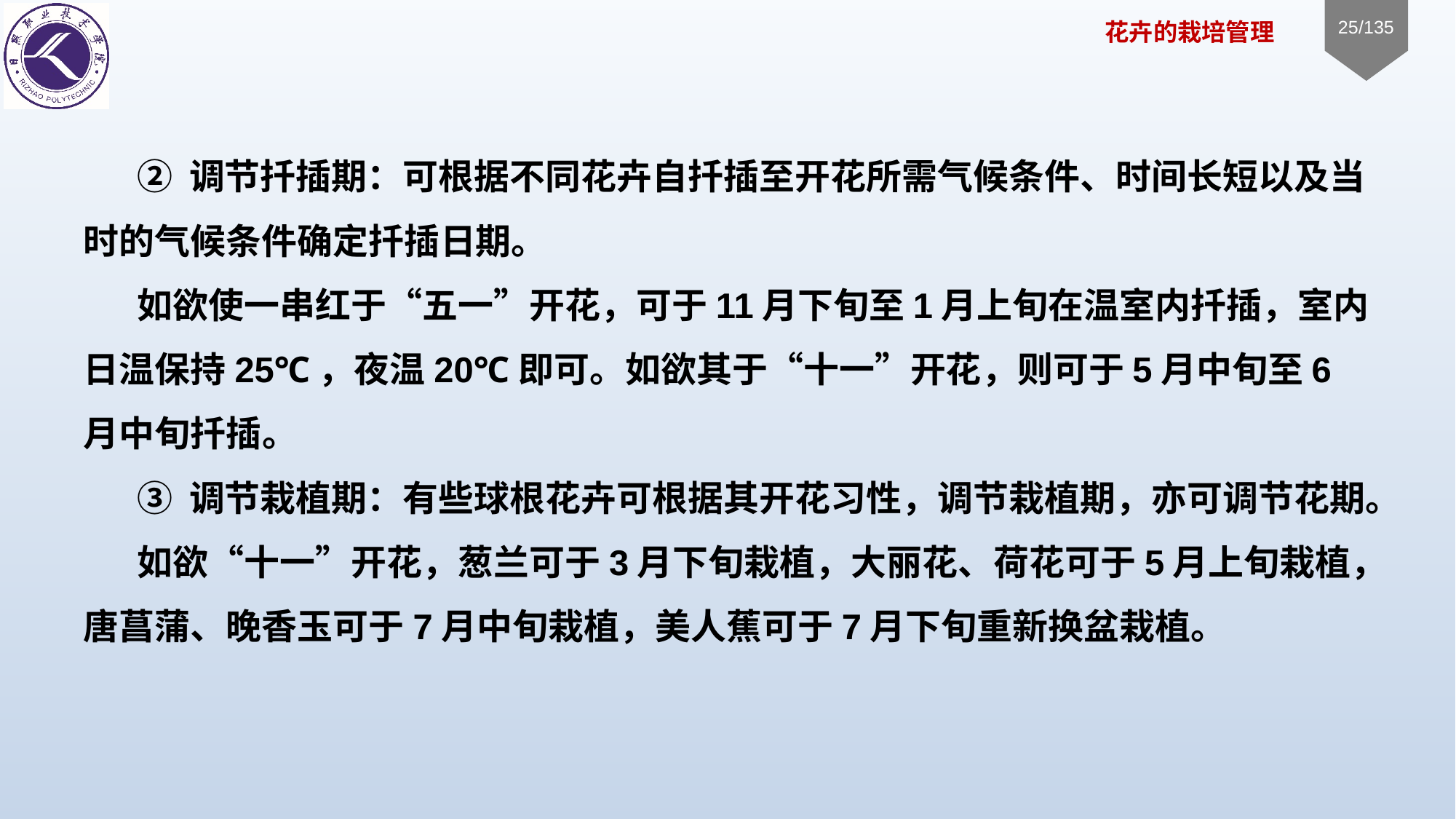

② 调节扦插期：可根据不同花卉自扦插至开花所需气候条件、时间长短以及当时的气候条件确定扦插日期。
如欲使一串红于“五一”开花，可于11月下旬至1月上旬在温室内扦插，室内日温保持25℃，夜温20℃即可。如欲其于“十一”开花，则可于5月中旬至6月中旬扦插。
③ 调节栽植期：有些球根花卉可根据其开花习性，调节栽植期，亦可调节花期。
如欲“十一”开花，葱兰可于3月下旬栽植，大丽花、荷花可于5月上旬栽植，唐菖蒲、晚香玉可于7月中旬栽植，美人蕉可于7月下旬重新换盆栽植。